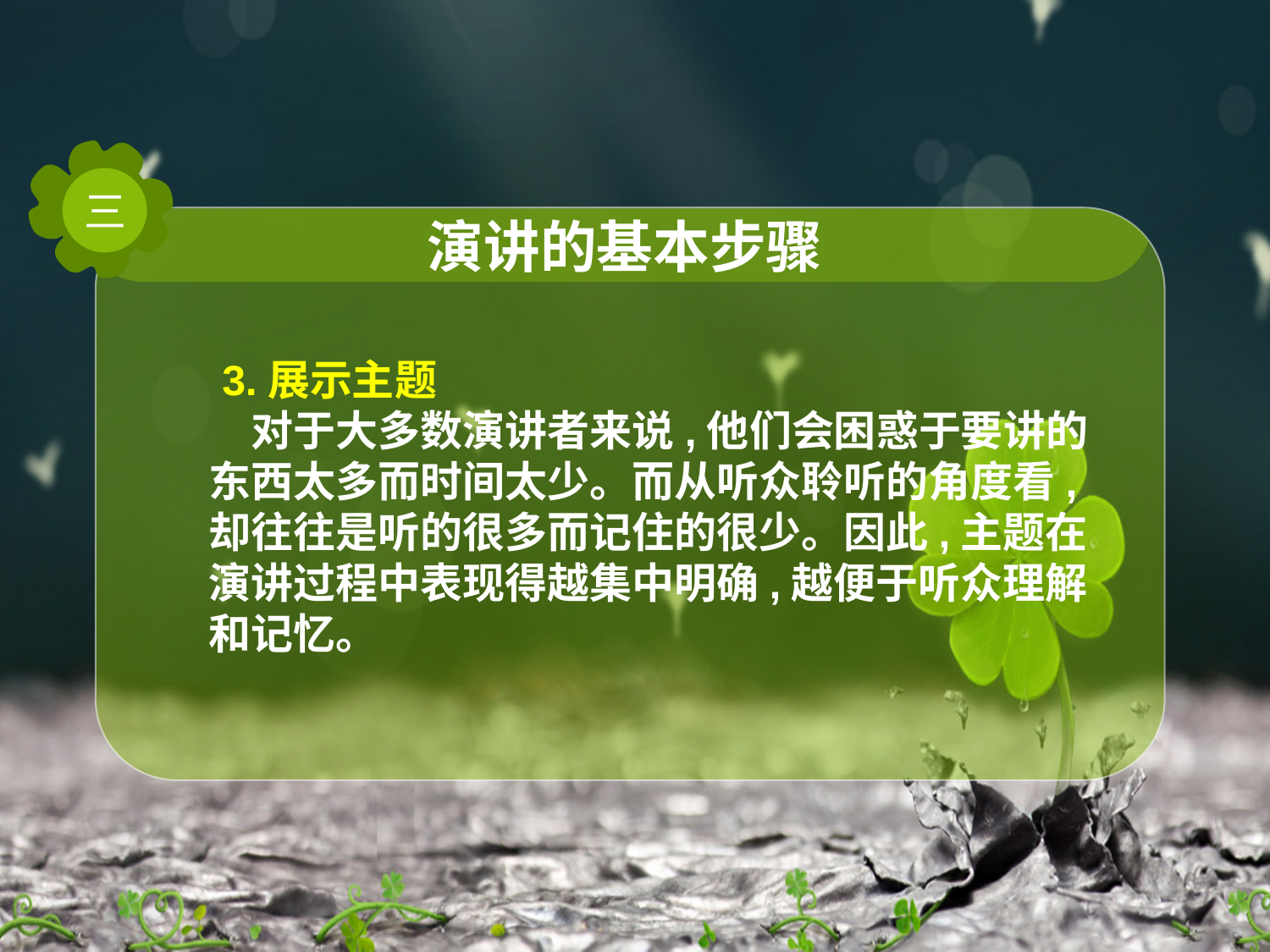

三

演讲的基本步骤
 3.展示主题
    对于大多数演讲者来说,他们会困惑于要讲的东西太多而时间太少。而从听众聆听的角度看,却往往是听的很多而记住的很少。因此,主题在演讲过程中表现得越集中明确,越便于听众理解和记忆。